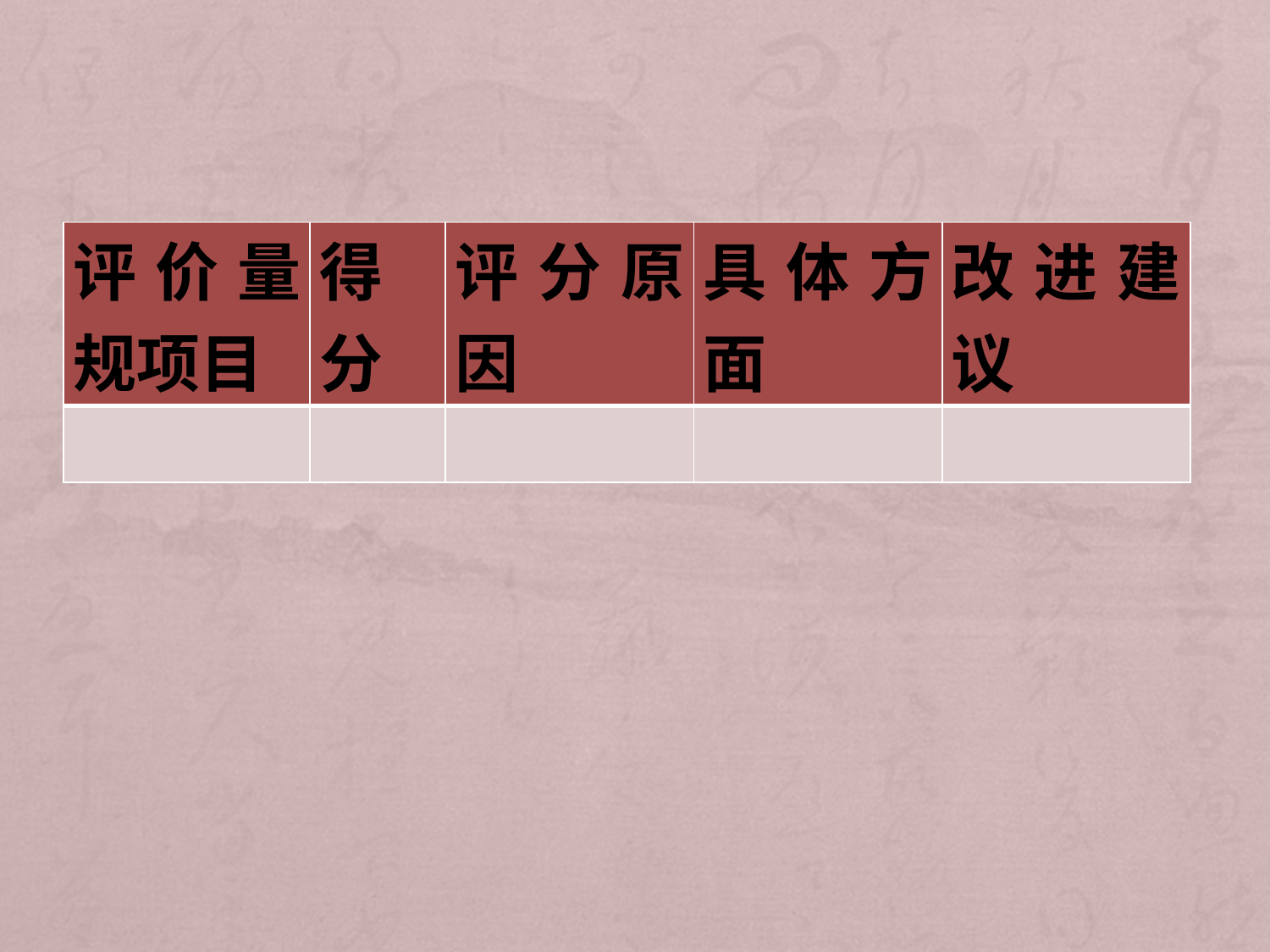

#

| 评价量规项目 | 得分 | 评分原因 | 具体方面 | 改进建议 |
| --- | --- | --- | --- | --- |
|  |  |  |  |  |